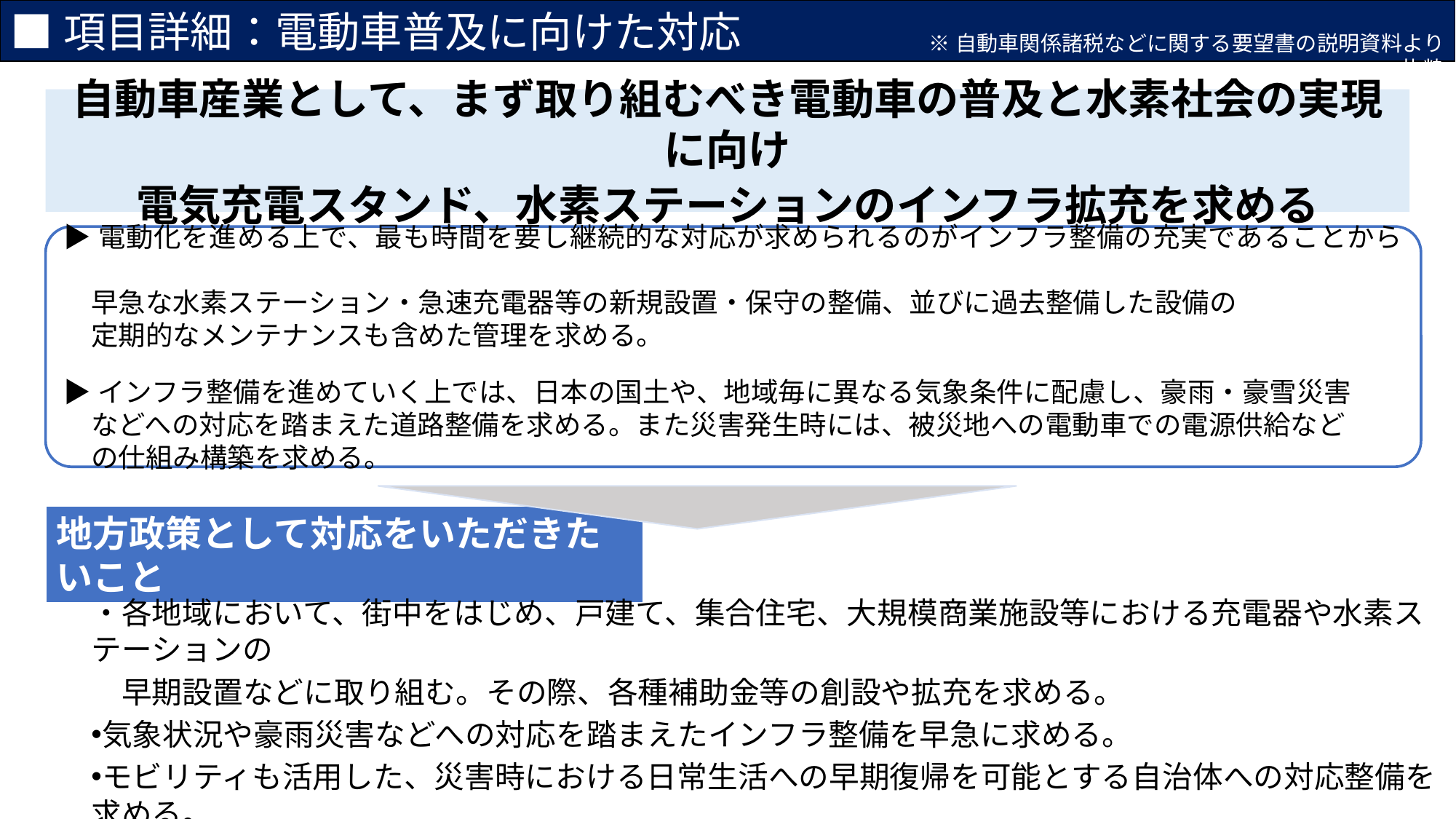

■項目詳細：電動車普及に向けた対応
※自動車関係諸税などに関する要望書の説明資料より抜粋
自動車産業として、まず取り組むべき電動車の普及と水素社会の実現に向け
電気充電スタンド、水素ステーションのインフラ拡充を求める
▶電動化を進める上で、最も時間を要し継続的な対応が求められるのがインフラ整備の充実であることから
　早急な水素ステーション・急速充電器等の新規設置・保守の整備、並びに過去整備した設備の
　定期的なメンテナンスも含めた管理を求める。

▶インフラ整備を進めていく上では、日本の国土や、地域毎に異なる気象条件に配慮し、豪雨・豪雪災害
　などへの対応を踏まえた道路整備を求める。また災害発生時には、被災地への電動車での電源供給など
　の仕組み構築を求める。

地方政策として対応をいただきたいこと
・各地域において、街中をはじめ、戸建て、集合住宅、大規模商業施設等における充電器や水素ステーションの
　早期設置などに取り組む。その際、各種補助金等の創設や拡充を求める。
気象状況や豪雨災害などへの対応を踏まえたインフラ整備を早急に求める。
モビリティも活用した、災害時における日常生活への早期復帰を可能とする自治体への対応整備を求める。
公共施設・交通からのエネルギーの電化・水素化を進め、地域のエネルギー転換の率先垂範を求める。